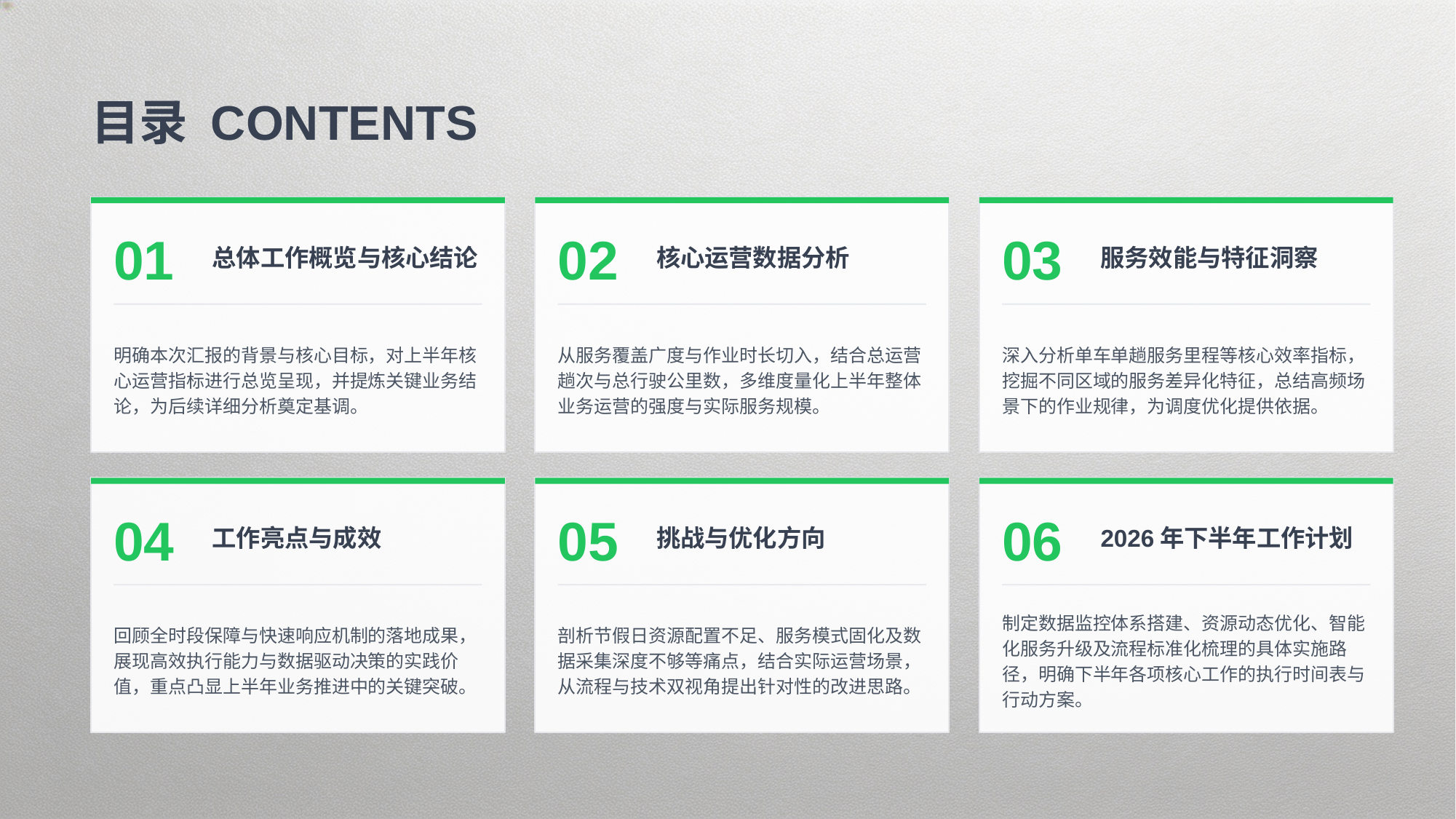

目录 CONTENTS

01
02
03
总体工作概览与核心结论
核心运营数据分析
服务效能与特征洞察

明确本次汇报的背景与核心目标，对上半年核心运营指标进行总览呈现，并提炼关键业务结论，为后续详细分析奠定基调。
从服务覆盖广度与作业时长切入，结合总运营趟次与总行驶公里数，多维度量化上半年整体业务运营的强度与实际服务规模。
深入分析单车单趟服务里程等核心效率指标，挖掘不同区域的服务差异化特征，总结高频场景下的作业规律，为调度优化提供依据。

04
05
06
工作亮点与成效
挑战与优化方向
2026年下半年工作计划

回顾全时段保障与快速响应机制的落地成果，展现高效执行能力与数据驱动决策的实践价值，重点凸显上半年业务推进中的关键突破。
剖析节假日资源配置不足、服务模式固化及数据采集深度不够等痛点，结合实际运营场景，从流程与技术双视角提出针对性的改进思路。
制定数据监控体系搭建、资源动态优化、智能化服务升级及流程标准化梳理的具体实施路径，明确下半年各项核心工作的执行时间表与行动方案。